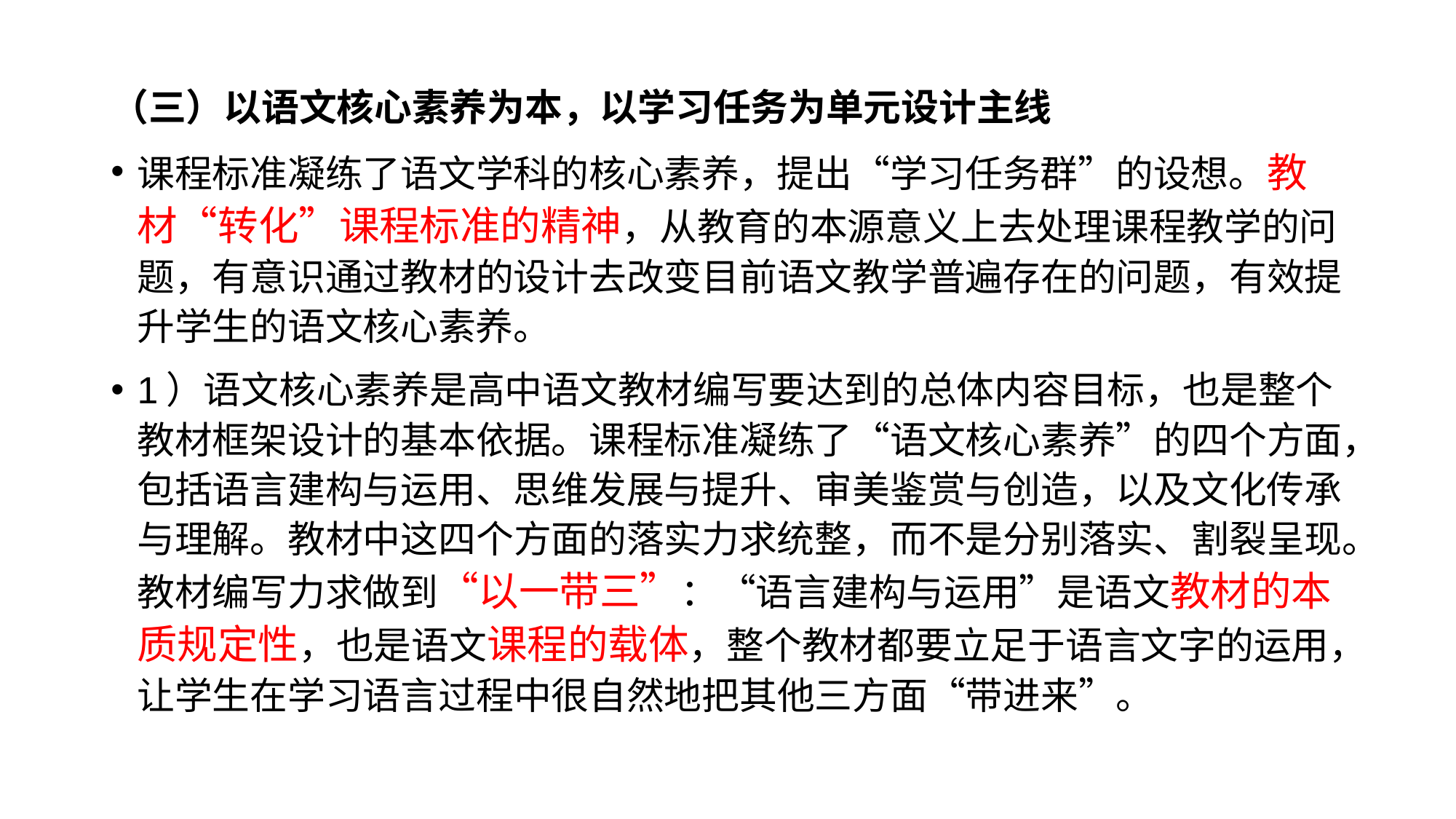

（三）以语文核心素养为本，以学习任务为单元设计主线
课程标准凝练了语文学科的核心素养，提出“学习任务群”的设想。教材“转化”课程标准的精神，从教育的本源意义上去处理课程教学的问题，有意识通过教材的设计去改变目前语文教学普遍存在的问题，有效提升学生的语文核心素养。
1）语文核心素养是高中语文教材编写要达到的总体内容目标，也是整个教材框架设计的基本依据。课程标准凝练了“语文核心素养”的四个方面，包括语言建构与运用、思维发展与提升、审美鉴赏与创造，以及文化传承与理解。教材中这四个方面的落实力求统整，而不是分别落实、割裂呈现。教材编写力求做到“以一带三”：“语言建构与运用”是语文教材的本质规定性，也是语文课程的载体，整个教材都要立足于语言文字的运用，让学生在学习语言过程中很自然地把其他三方面“带进来”。